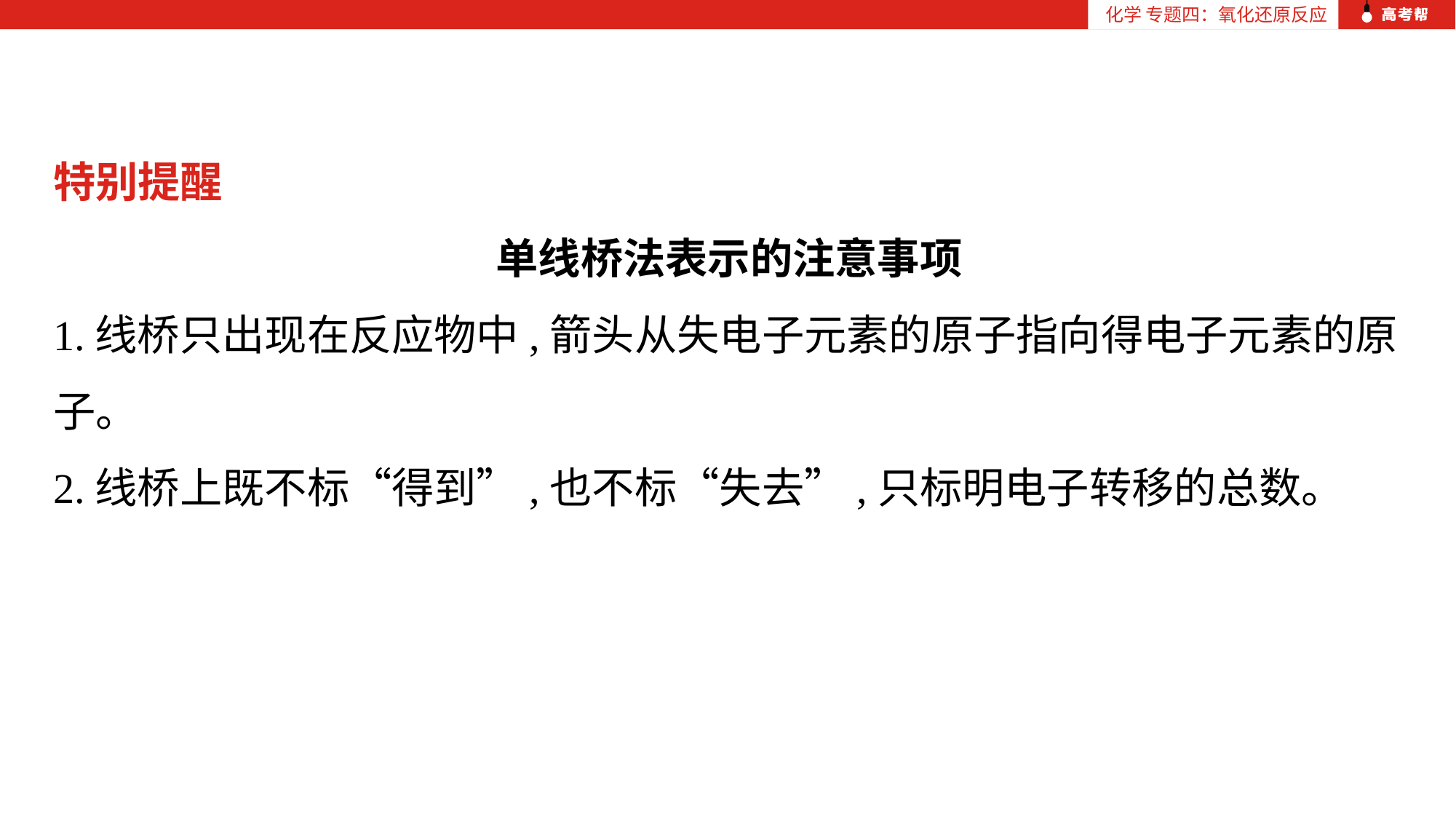

化学 专题四：氧化还原反应
特别提醒
单线桥法表示的注意事项
1.线桥只出现在反应物中,箭头从失电子元素的原子指向得电子元素的原子。
2.线桥上既不标“得到”,也不标“失去”,只标明电子转移的总数。